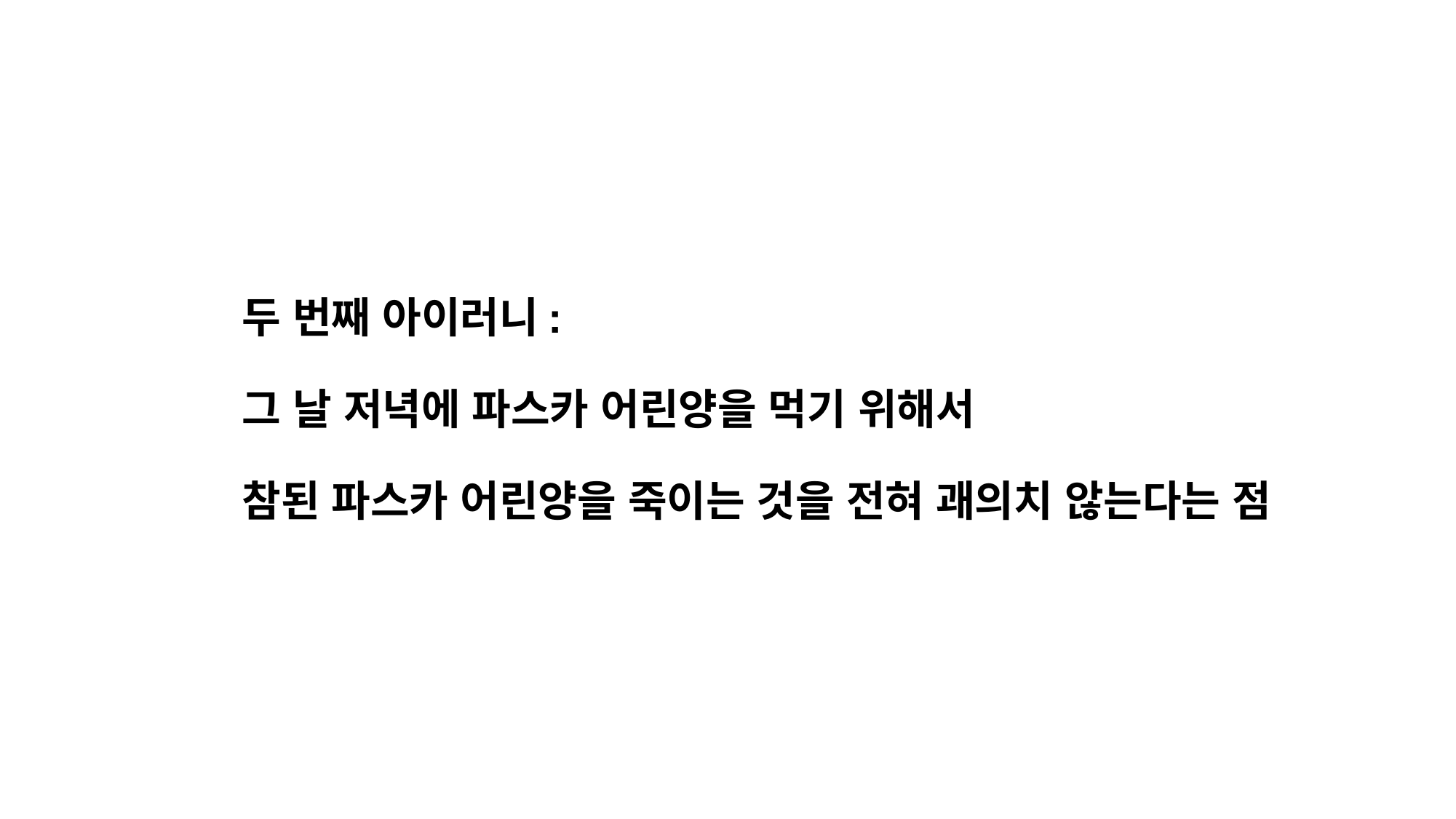

두 번째 아이러니:
그 날 저녁에 파스카 어린양을 먹기 위해서
참된 파스카 어린양을 죽이는 것을 전혀 괘의치 않는다는 점